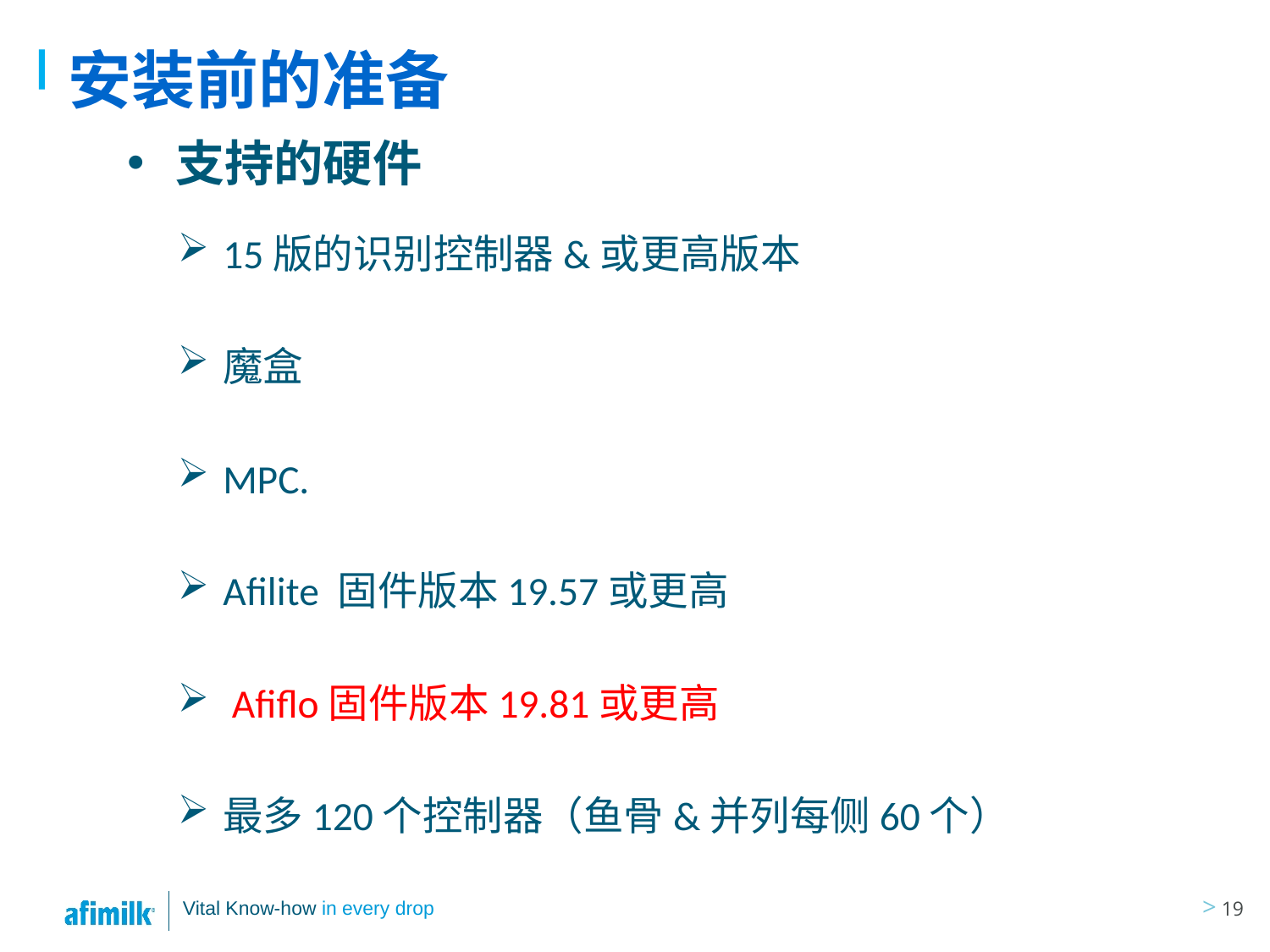

# 安装前的准备
支持的硬件

15版的识别控制器&或更高版本

魔盒

MPC.

Afilite 固件版本19.57或更高

 Afiflo固件版本19.81或更高

最多120个控制器（鱼骨&并列每侧60个）